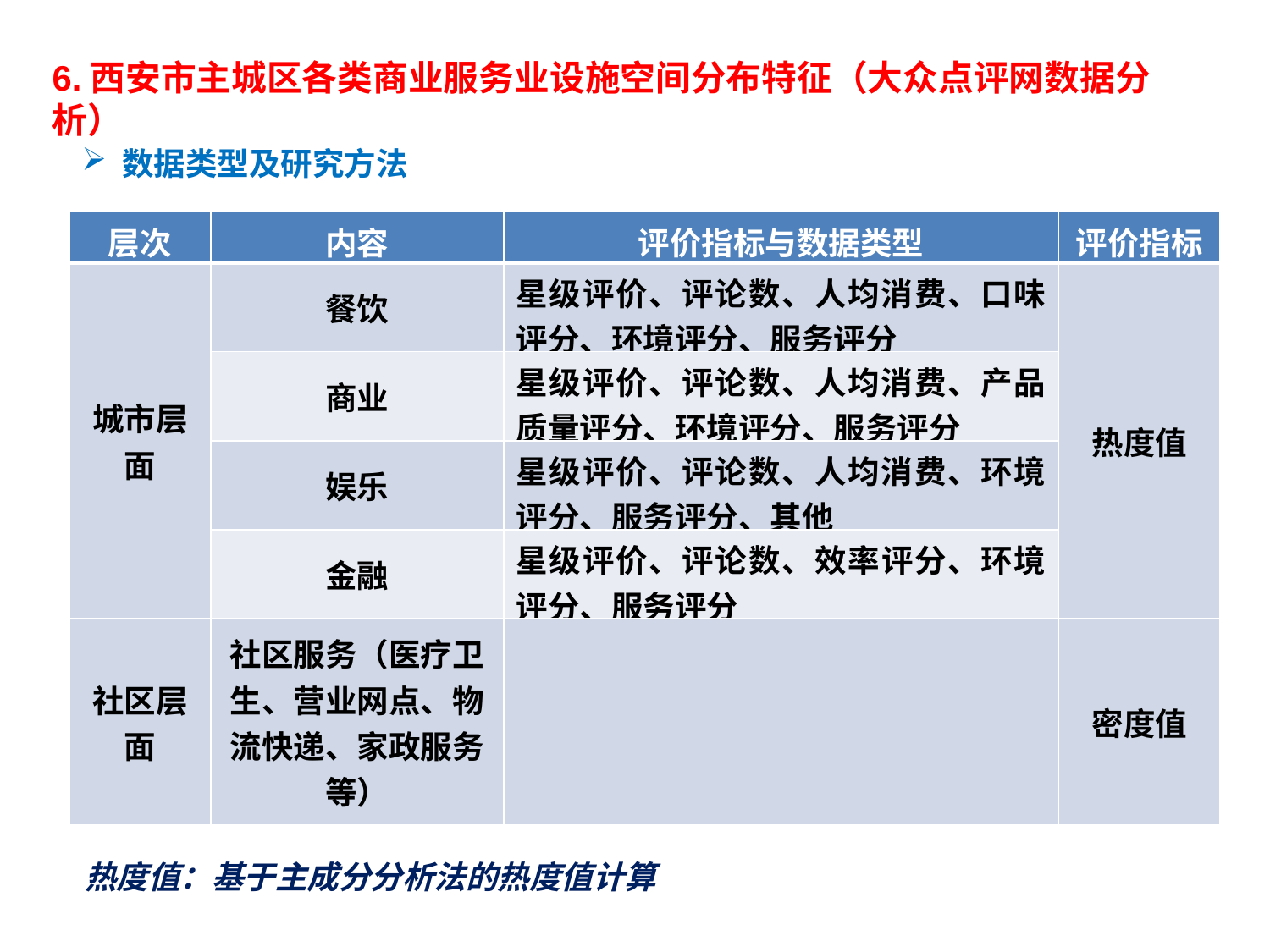

6.西安市主城区各类商业服务业设施空间分布特征（大众点评网数据分析）
 数据类型及研究方法
| 层次 | 内容 | 评价指标与数据类型 | 评价指标 |
| --- | --- | --- | --- |
| 城市层面 | 餐饮 | 星级评价、评论数、人均消费、口味评分、环境评分、服务评分 | 热度值 |
|  | 商业 | 星级评价、评论数、人均消费、产品质量评分、环境评分、服务评分 |  |
|  | 娱乐 | 星级评价、评论数、人均消费、环境评分、服务评分、其他 |  |
|  | 金融 | 星级评价、评论数、效率评分、环境评分、服务评分 |  |
| 社区层面 | 社区服务（医疗卫生、营业网点、物流快递、家政服务等） |  | 密度值 |
热度值：基于主成分分析法的热度值计算